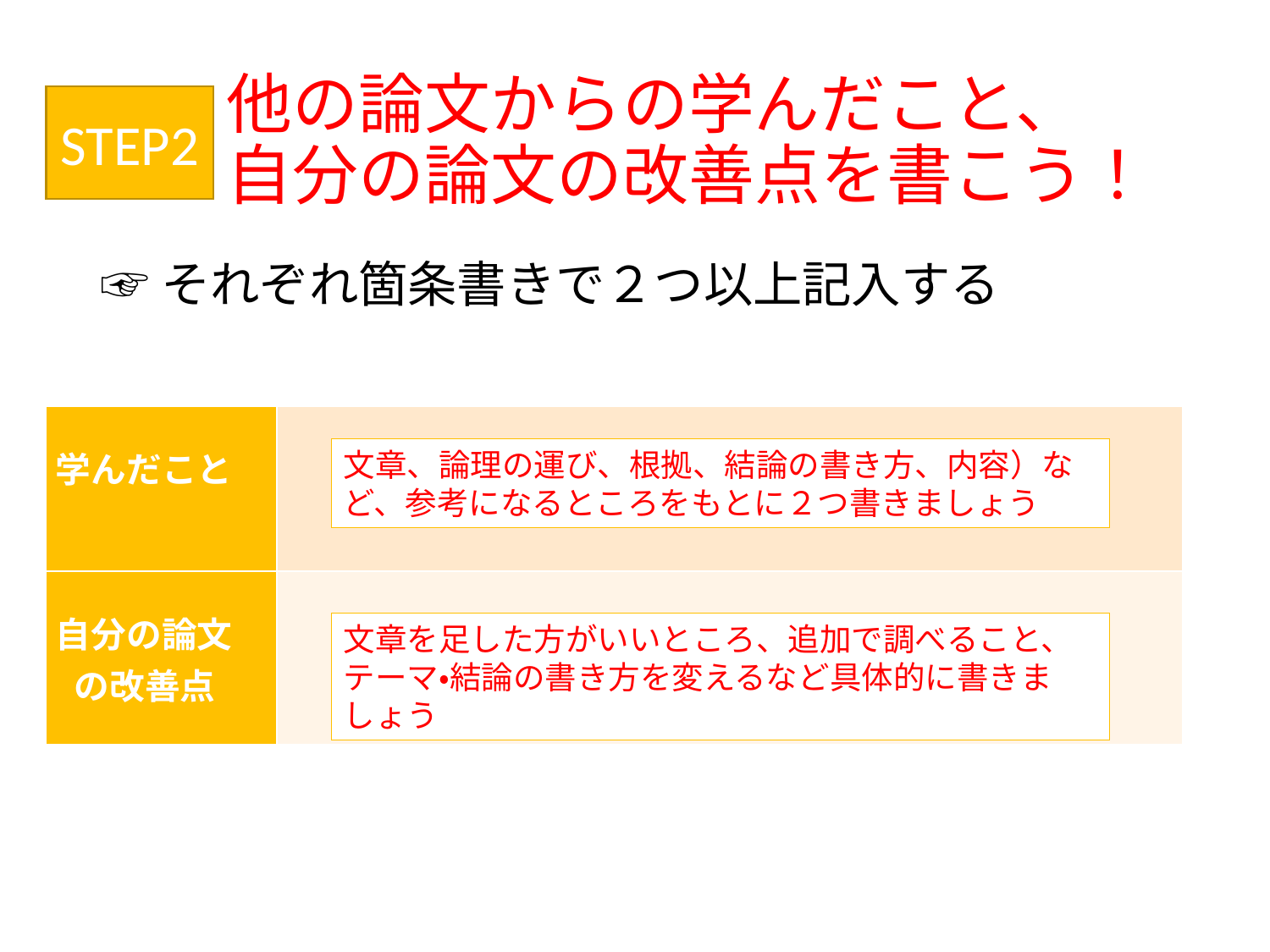

# 他の論文からの学んだこと、 自分の論文の改善点を書こう！
STEP2
☞それぞれ箇条書きで２つ以上記入する
| 学んだこと |  |
| --- | --- |
| 自分の論文 の改善点 |  |
文章、論理の運び、根拠、結論の書き方、内容）など、参考になるところをもとに２つ書きましょう
文章を足した方がいいところ、追加で調べること、テーマ・結論の書き方を変えるなど具体的に書きましょう